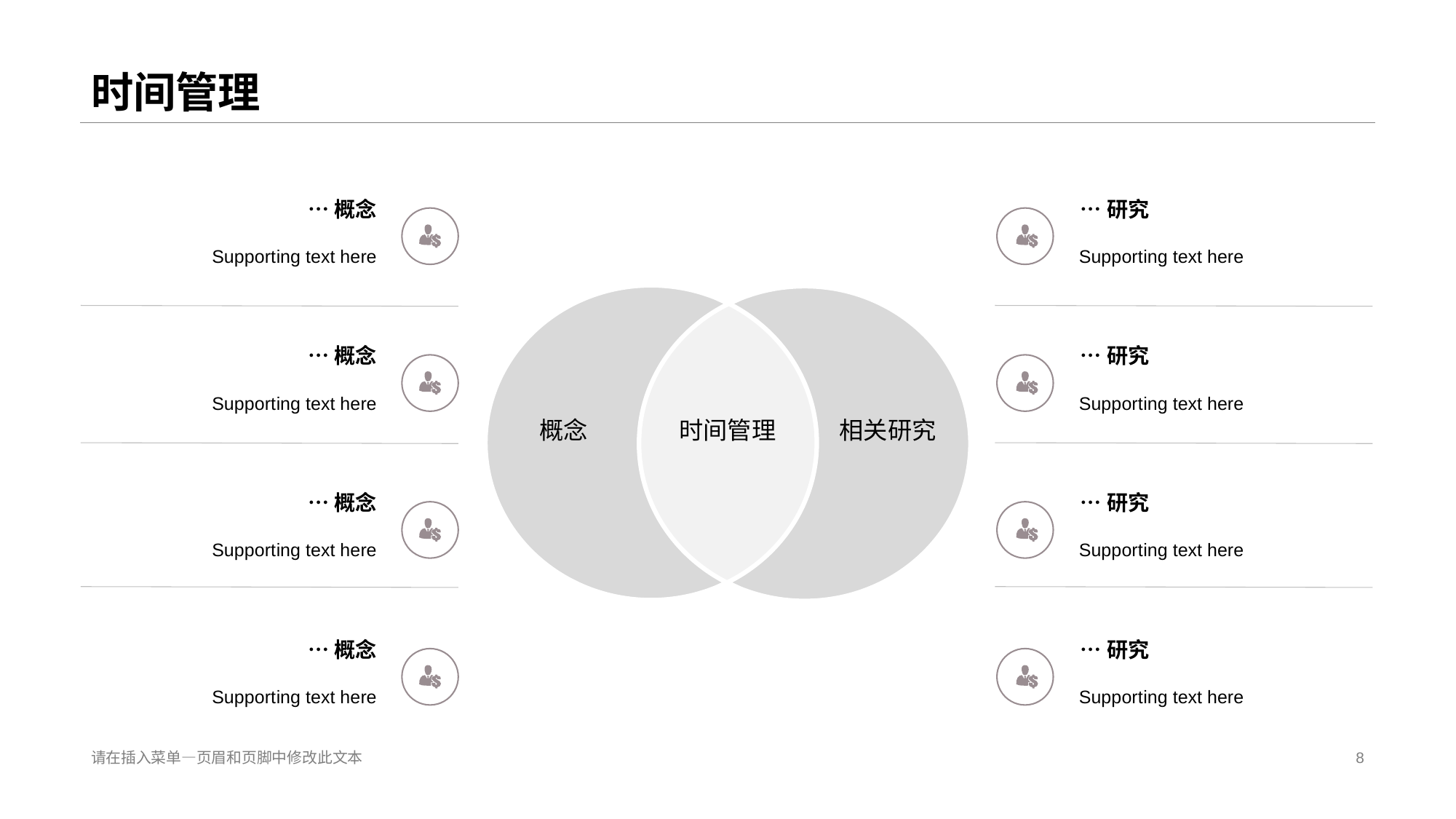

# 时间管理
…概念
Support ing text here
…研究

Support ing text here

…概念
Support ing text here
…研究

Support ing text here
概念
时间管理
相关研究
…概念
Support ing text here
…研究

Support ing text here
…概念
Support ing text here
…研究

Support ing text here
请在插入菜单—页眉和页脚中修改此文本
8